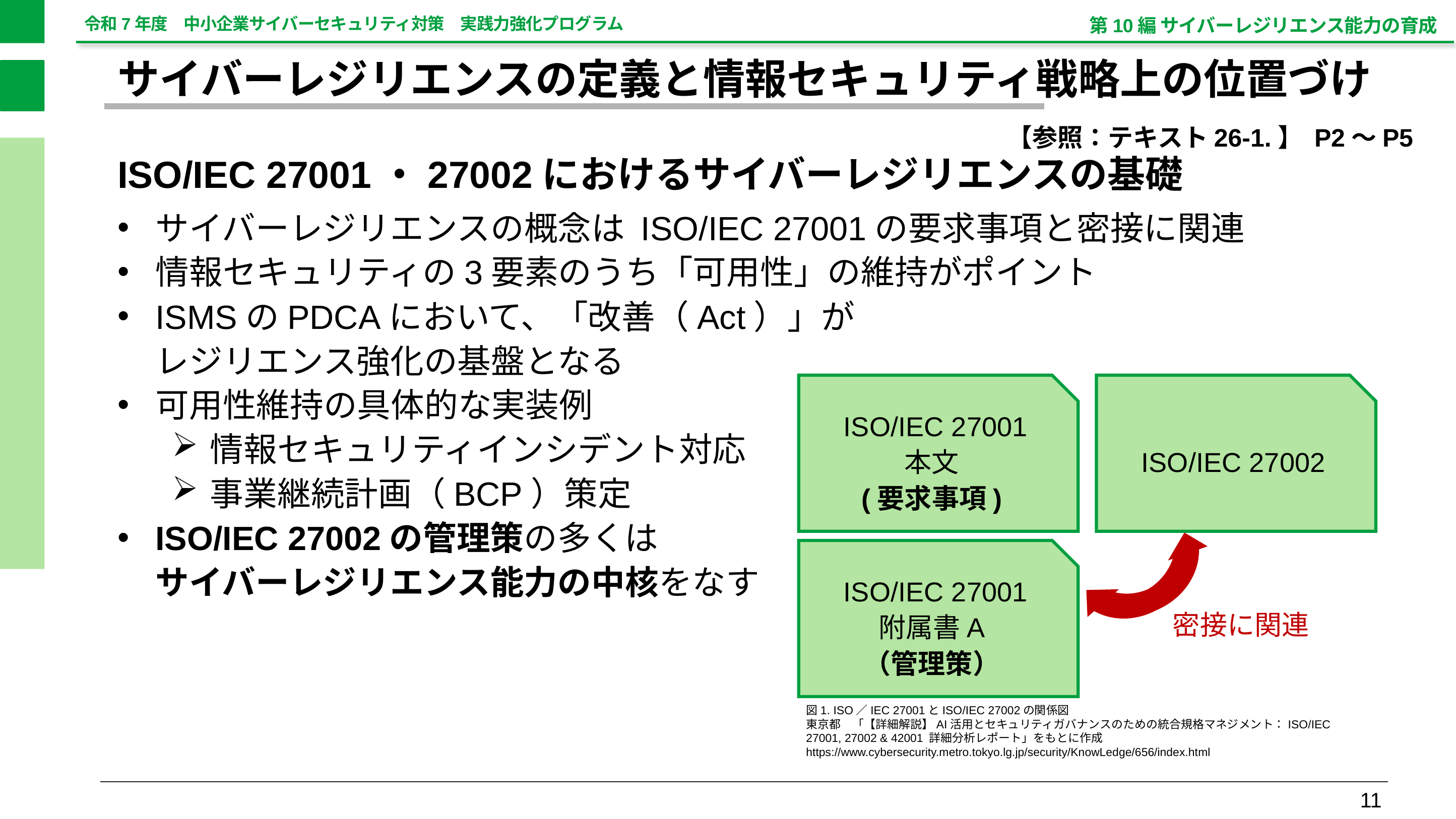

第10編 サイバーレジリエンス能力の育成
サイバーレジリエンスの定義と情報セキュリティ戦略上の位置づけ
【参照：テキスト26-1.】 P2～P5

ISO/IEC 27001・27002におけるサイバーレジリエンスの基礎
サイバーレジリエンスの概念は ISO/IEC 27001の要求事項と密接に関連
情報セキュリティの3要素のうち「可用性」の維持がポイント
ISMSのPDCAにおいて、「改善（Act）」が
レジリエンス強化の基盤となる
可用性維持の具体的な実装例
情報セキュリティインシデント対応
事業継続計画（BCP）策定
ISO/IEC 27002の管理策の多くは
サイバーレジリエンス能力の中核をなす

 ISO/IEC 27001
本文
(要求事項)
 ISO/IEC 27002

 ISO/IEC 27001
附属書A
（管理策）
密接に関連
図1. ISO／IEC 27001とISO/IEC 27002の関係図
東京都　「【詳細解説】AI活用とセキュリティガバナンスのための統合規格マネジメント：ISO/IEC 27001, 27002 & 42001 詳細分析レポート」をもとに作成
https://www.cybersecurity.metro.tokyo.lg.jp/security/KnowLedge/656/index.html